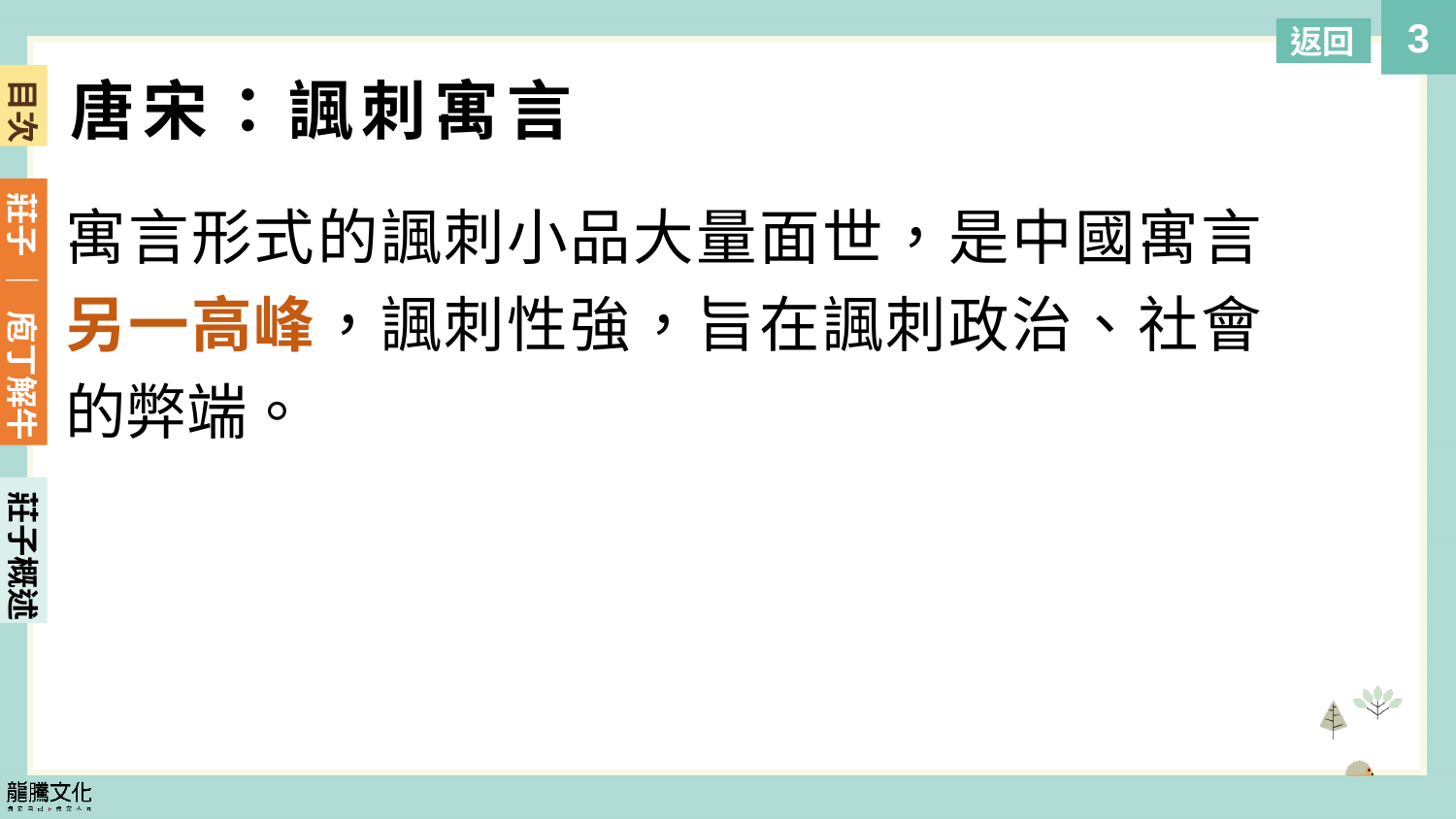

返回
唐宋：諷刺寓言
寓言形式的諷刺小品大量面世，是中國寓言另一高峰，諷刺性強，旨在諷刺政治、社會的弊端。
莊子概述